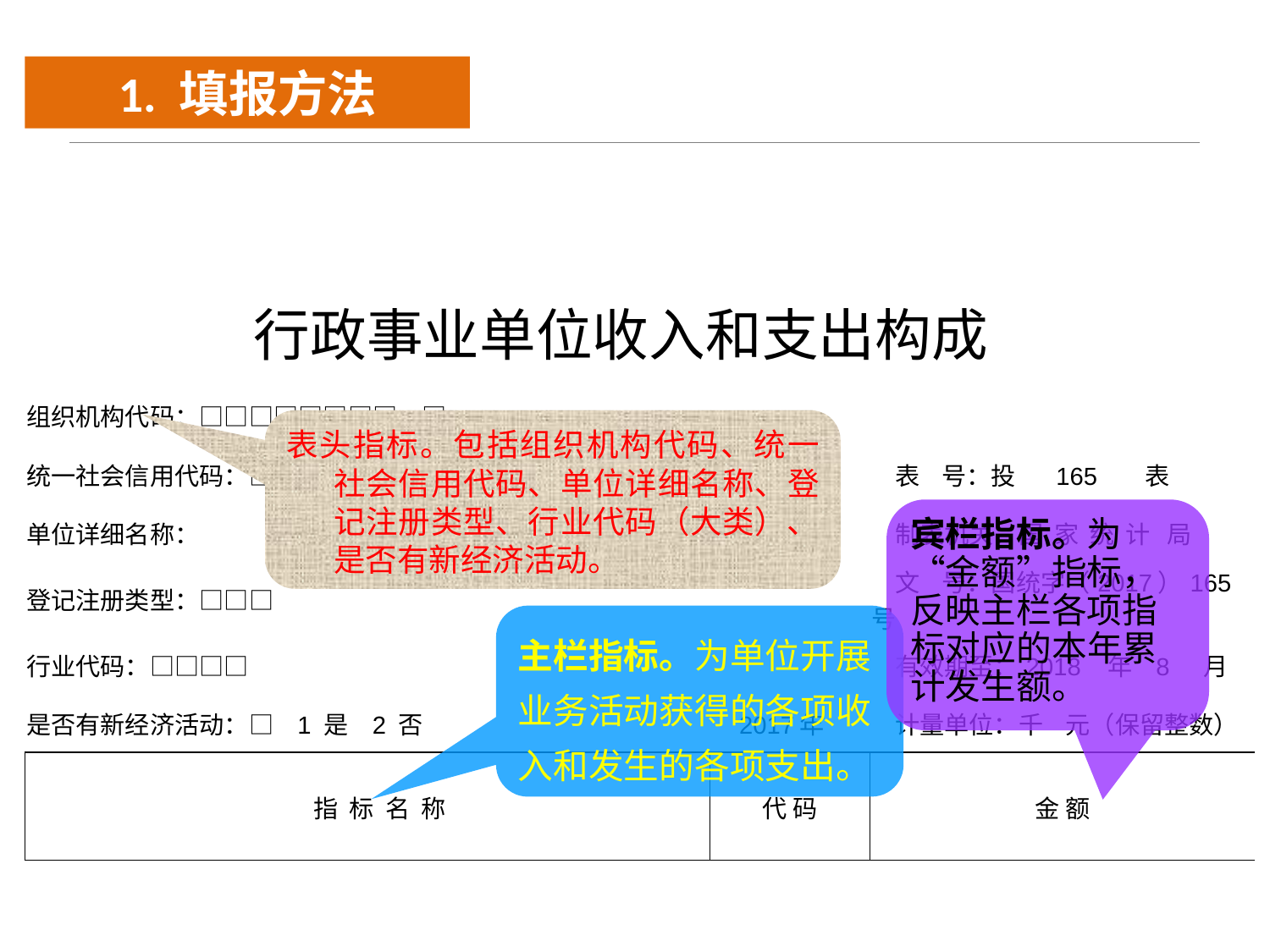

1. 填报方法

| 行政事业单位收入和支出构成 |  |  |
| --- | --- | --- |
| 组织机构代码：□□□□□□□□－□ |  |  |
| 统一社会信用代码：□□□□□□□□□□□□□□□□□□ |  | 表 号：投 165 表 |
| 单位详细名称： |  | 制表机关：国 家 统 计 局 |
| 登记注册类型：□□□ |  | 文 号：国统字（2017）165号 |
| 行业代码：□□□□ |  | 有效期至：2018 年 8 月 |
| 是否有新经济活动：□ 1 是 2 否 | 2017年 | 计量单位：千 元（保留整数） |
| 指 标 名 称 | 代 码 | 金 额 |
表头指标。包括组织机构代码、统一社会信用代码、单位详细名称、登记注册类型、行业代码（大类）、是否有新经济活动。
宾栏指标。为“金额”指标，反映主栏各项指标对应的本年累计发生额。
主栏指标。为单位开展业务活动获得的各项收入和发生的各项支出。